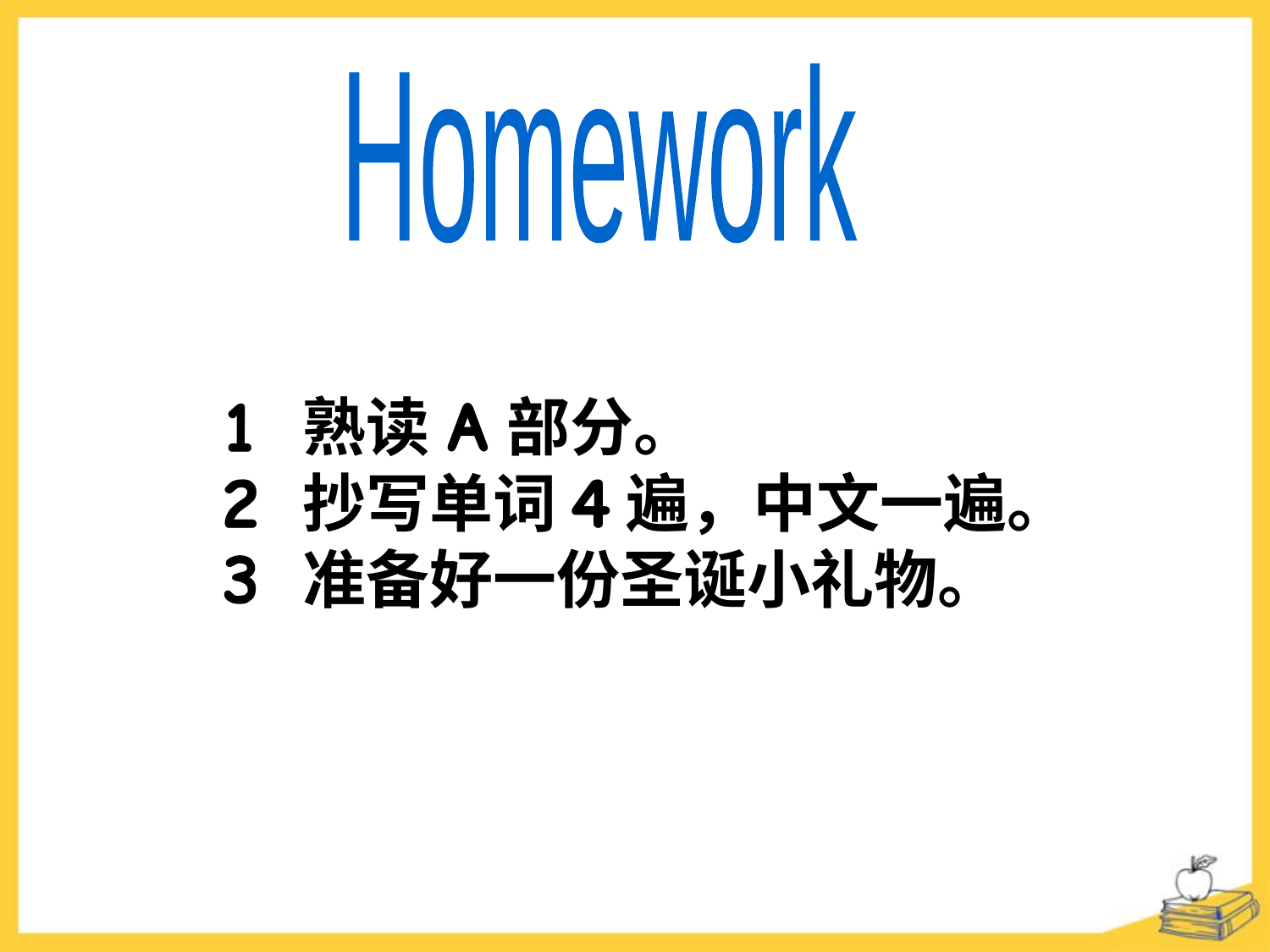

Homework
1 熟读A部分。
2 抄写单词4遍，中文一遍。
3 准备好一份圣诞小礼物。